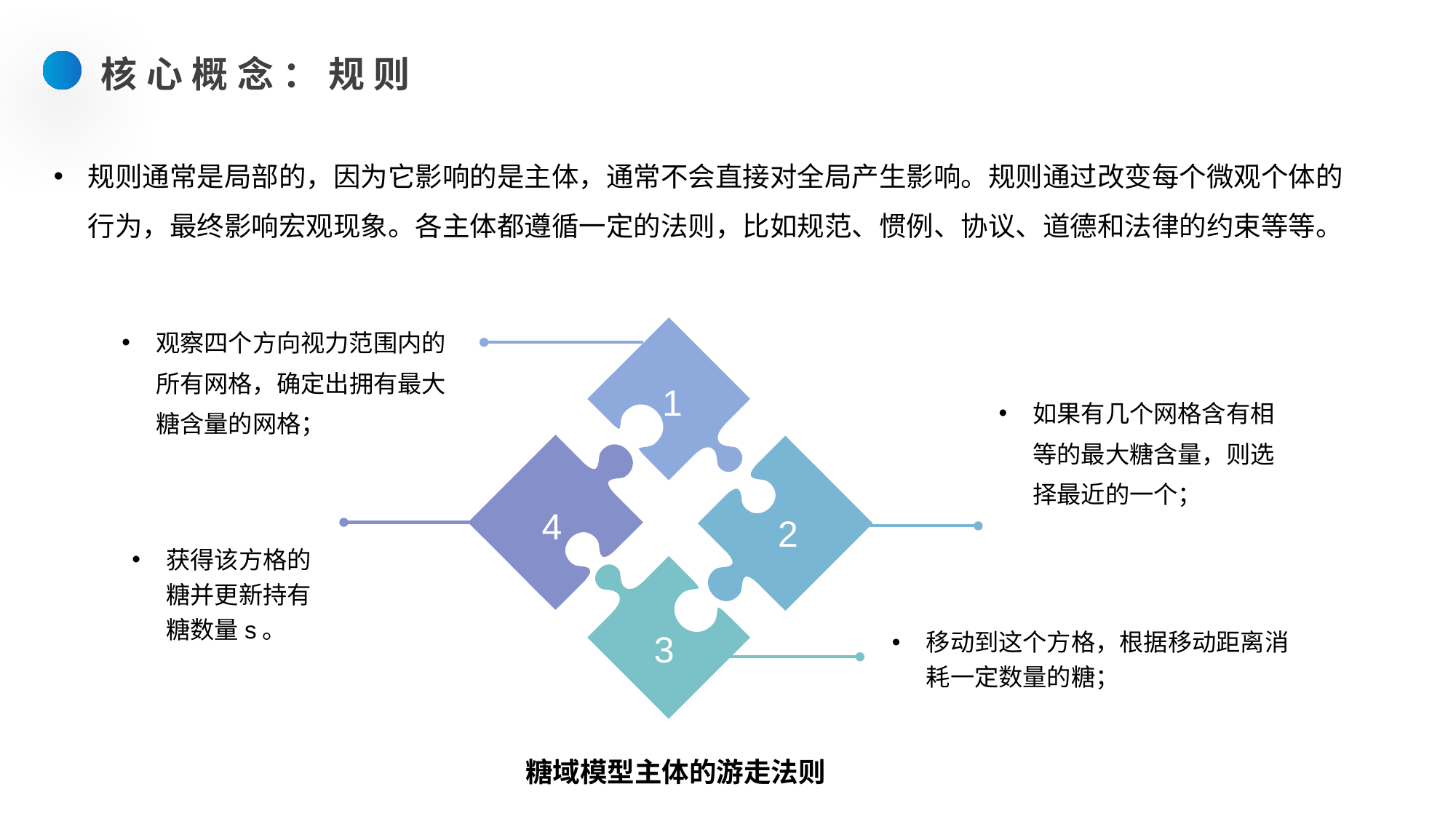

核心概念：规则

规则通常是局部的，因为它影响的是主体，通常不会直接对全局产生影响。规则通过改变每个微观个体的行为，最终影响宏观现象。各主体都遵循一定的法则，比如规范、惯例、协议、道德和法律的约束等等。
观察四个方向视力范围内的所有网格，确定出拥有最大糖含量的网格；

如果有几个网格含有相等的最大糖含量，则选择最近的一个；
1

4
2
获得该方格的糖并更新持有糖数量s。

移动到这个方格，根据移动距离消耗一定数量的糖；
3
糖域模型主体的游走法则